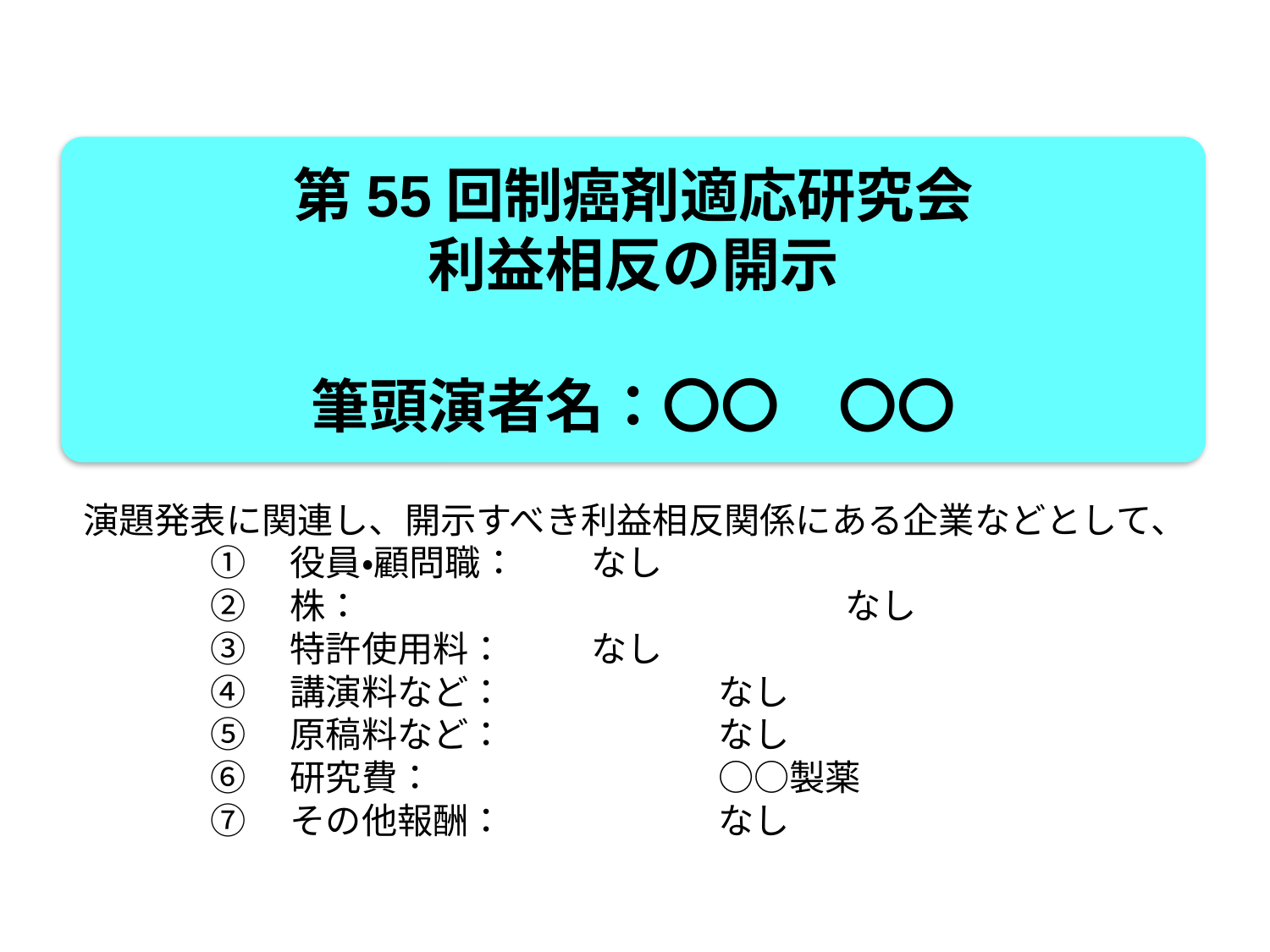

第55回制癌剤適応研究会
利益相反の開示

筆頭演者名：〇〇　〇〇
演題発表に関連し、開示すべき利益相反関係にある企業などとして、
	①　役員・顧問職：	なし
	②　株：				なし
	③　特許使用料：	なし
	④　講演料など：		なし
	⑤　原稿料など：		なし
	⑥　研究費：			○○製薬
	⑦　その他報酬：		なし